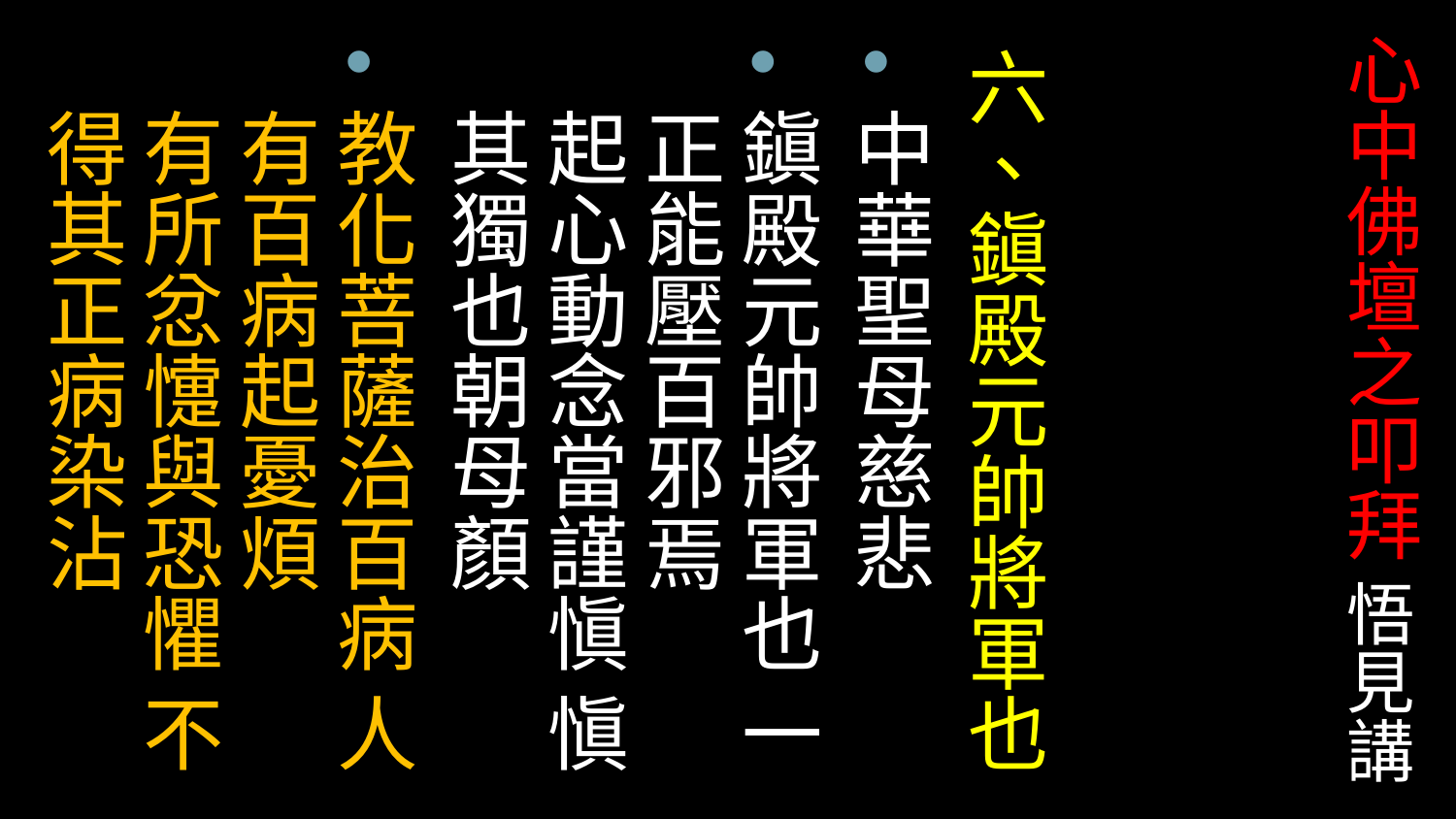

# 心中佛壇之叩拜 悟見講
六、鎭殿元帥將軍也
中華聖母慈悲
鎭殿元帥將軍也 一正能壓百邪焉
起心動念當謹愼 愼其獨也朝母顏
教化菩薩治百病 人有百病起憂煩
有所忿懥與恐懼 不得其正病染沾